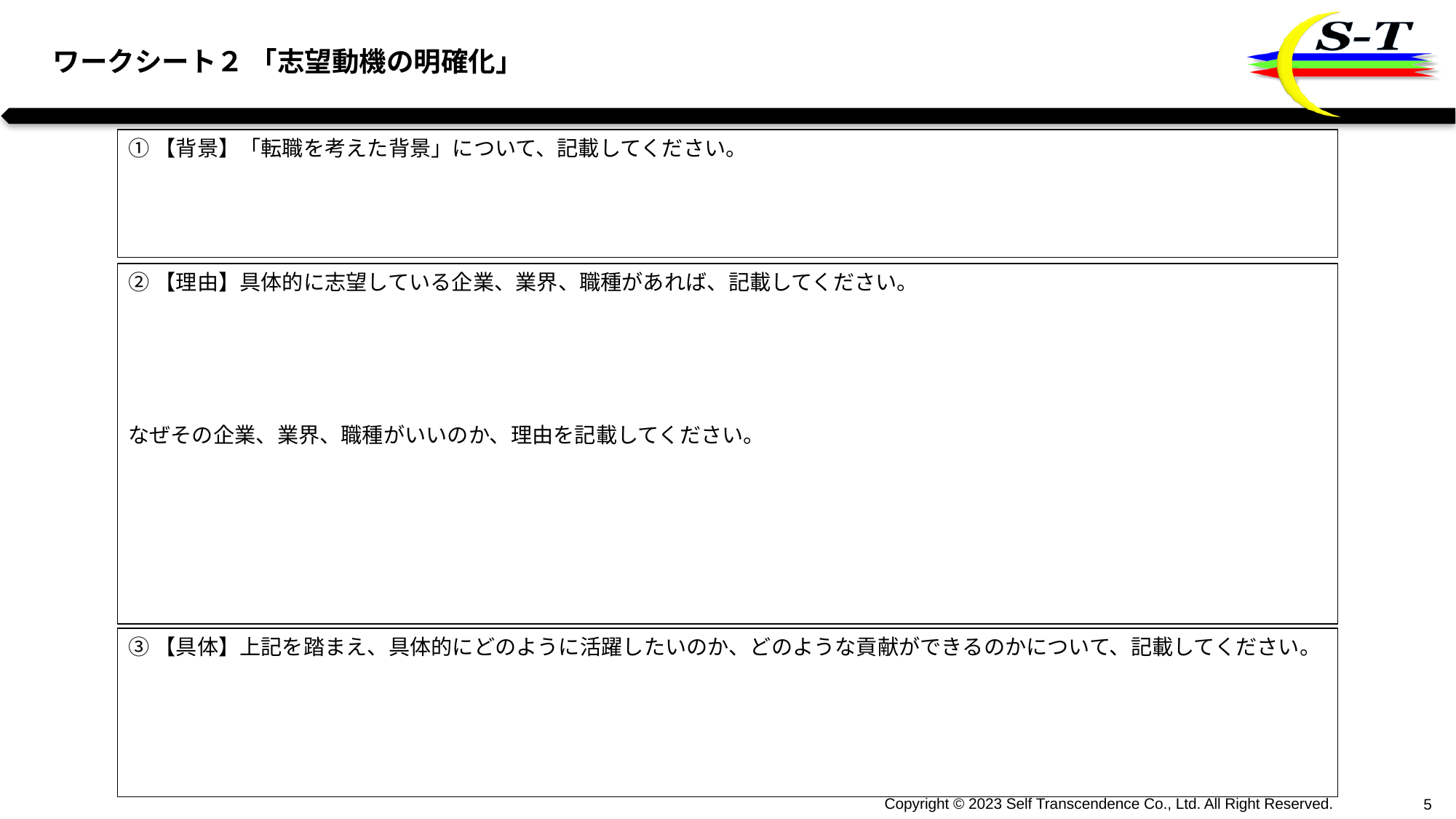

ワークシート２ 「志望動機の明確化」
①【背景】「転職を考えた背景」について、記載してください。

②【理由】具体的に志望している企業、業界、職種があれば、記載してください。

なぜその企業、業界、職種がいいのか、理由を記載してください。

③【具体】上記を踏まえ、具体的にどのように活躍したいのか、どのような貢献ができるのかについて、記載してください。
5
Copyright © 2023 Self Transcendence Co., Ltd. All Right Reserved.